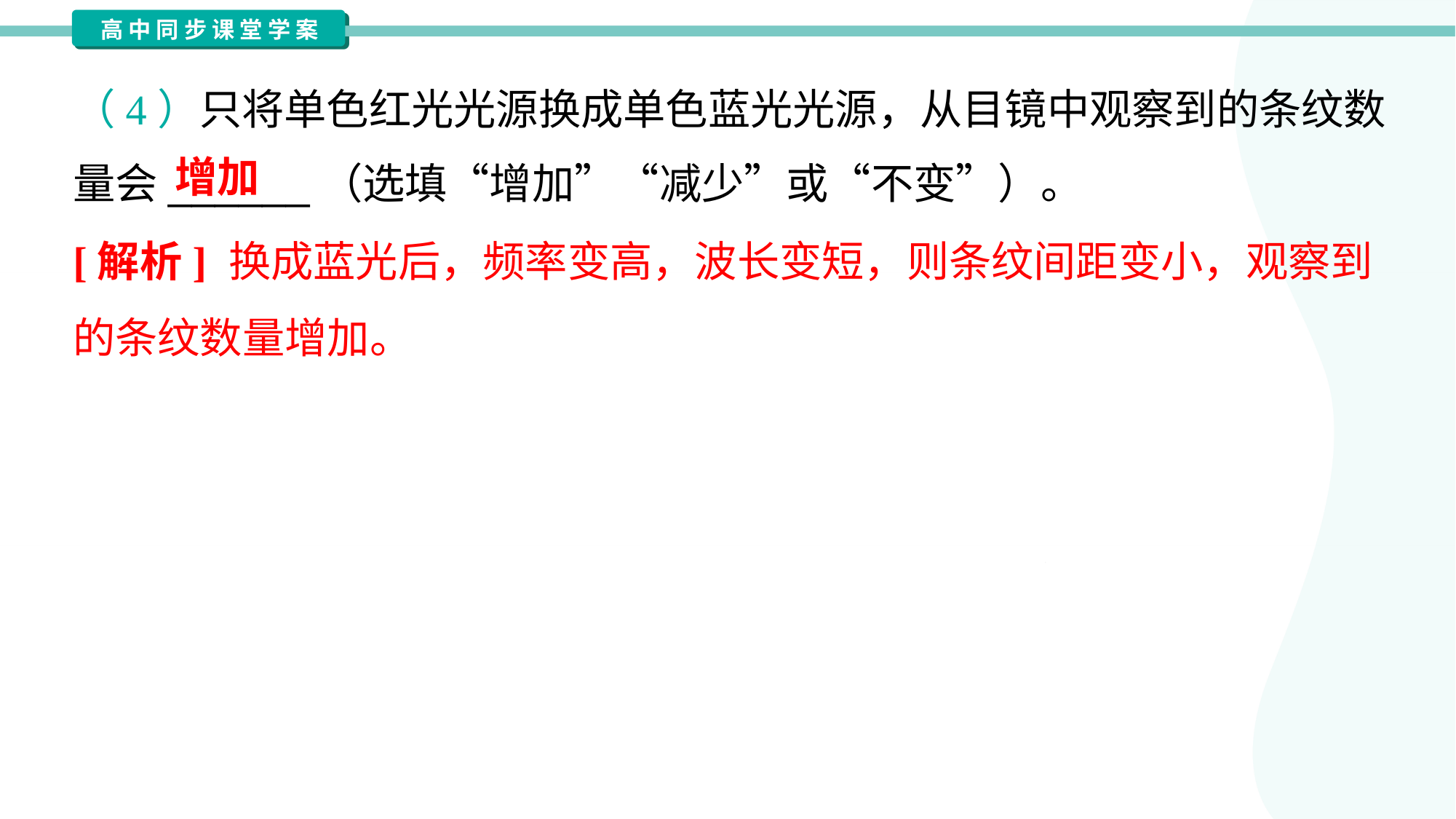

（4）只将单色红光光源换成单色蓝光光源，从目镜中观察到的条纹数
量会______（选填“增加”“减少”或“不变”）。
增加
[解析] 换成蓝光后，频率变高，波长变短，则条纹间距变小，观察到
的条纹数量增加。